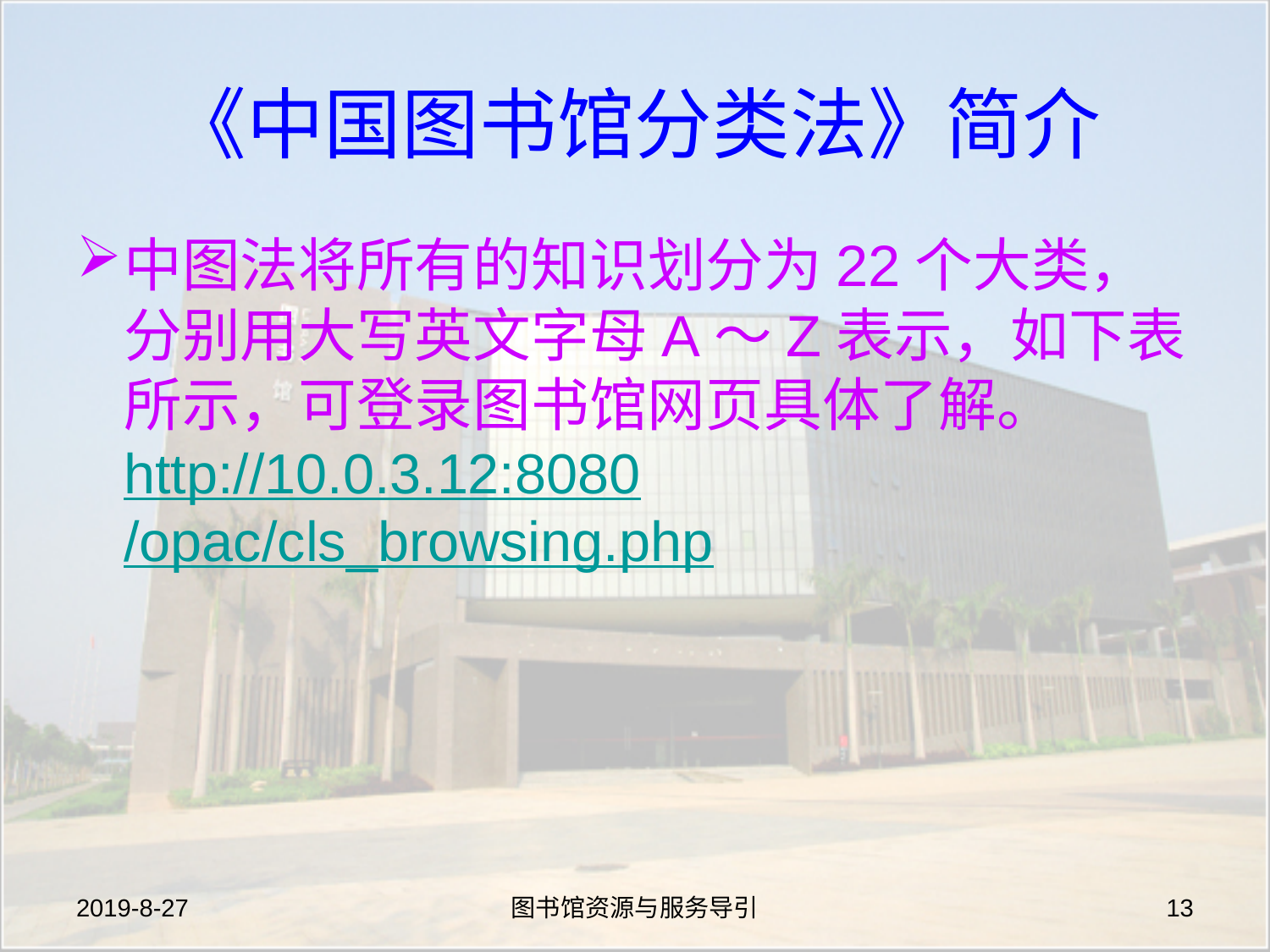

# 《中国图书馆分类法》简介
中图法将所有的知识划分为22个大类，分别用大写英文字母A～Z表示，如下表所示，可登录图书馆网页具体了解。http://10.0.3.12:8080/opac/cls_browsing.php
2019-8-27
图书馆资源与服务导引
13